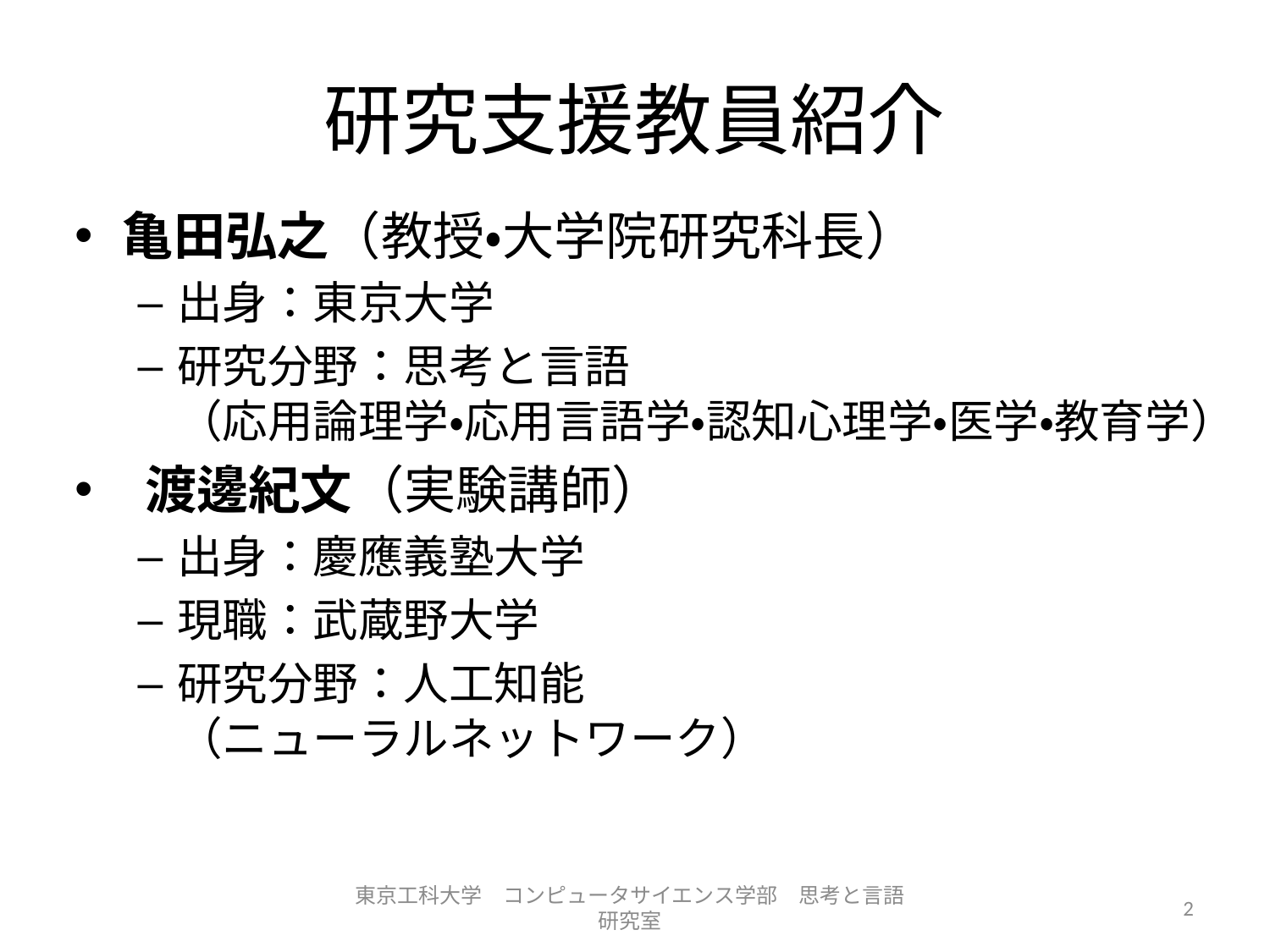

# 研究支援教員紹介
亀田弘之（教授・大学院研究科長）
出身：東京大学
研究分野：思考と言語
（応用論理学・応用言語学・認知心理学・医学・教育学）
 渡邊紀文（実験講師）
出身：慶應義塾大学
現職：武蔵野大学
研究分野：人工知能
（ニューラルネットワーク）
東京工科大学　コンピュータサイエンス学部　思考と言語研究室
2